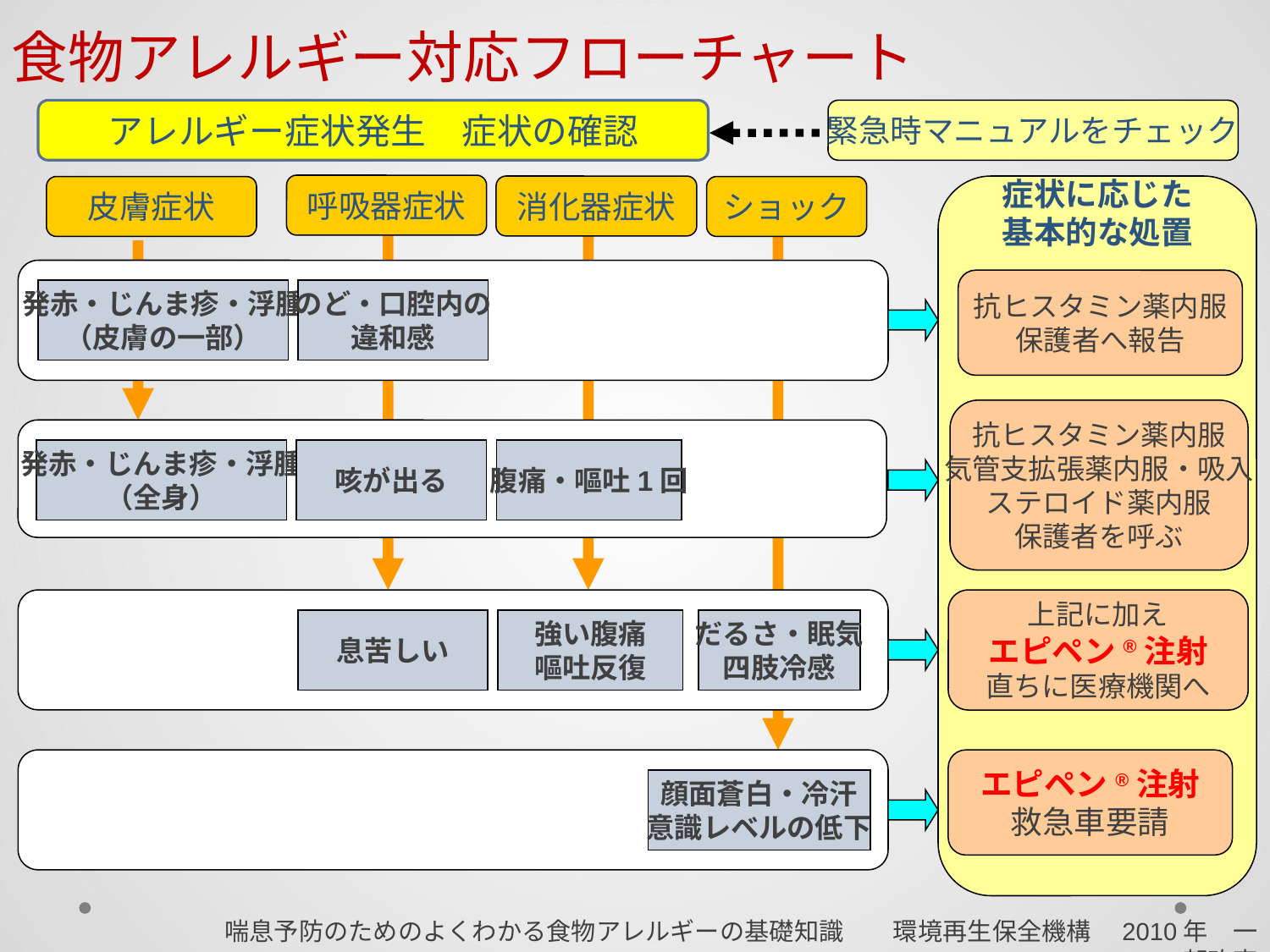

食物アレルギー対応フローチャート
アレルギー症状発生　症状の確認
緊急時マニュアルをチェック

呼吸器症状
消化器症状
症状に応じた
基本的な処置

皮膚症状
ショック

抗ヒスタミン薬内服
保護者へ報告
発赤・じんま疹・浮腫
（皮膚の一部）
のど・口腔内の
違和感

抗ヒスタミン薬内服
気管支拡張薬内服・吸入
ステロイド薬内服
保護者を呼ぶ

発赤・じんま疹・浮腫
（全身）
咳が出る
腹痛・嘔吐1回

上記に加え
エピペン®注射
直ちに医療機関へ
息苦しい
強い腹痛
嘔吐反復
だるさ・眠気
四肢冷感

エピペン®注射
救急車要請
顔面蒼白・冷汗
意識レベルの低下

喘息予防のためのよくわかる食物アレルギーの基礎知識　　環境再生保全機構　2010年　一部改変